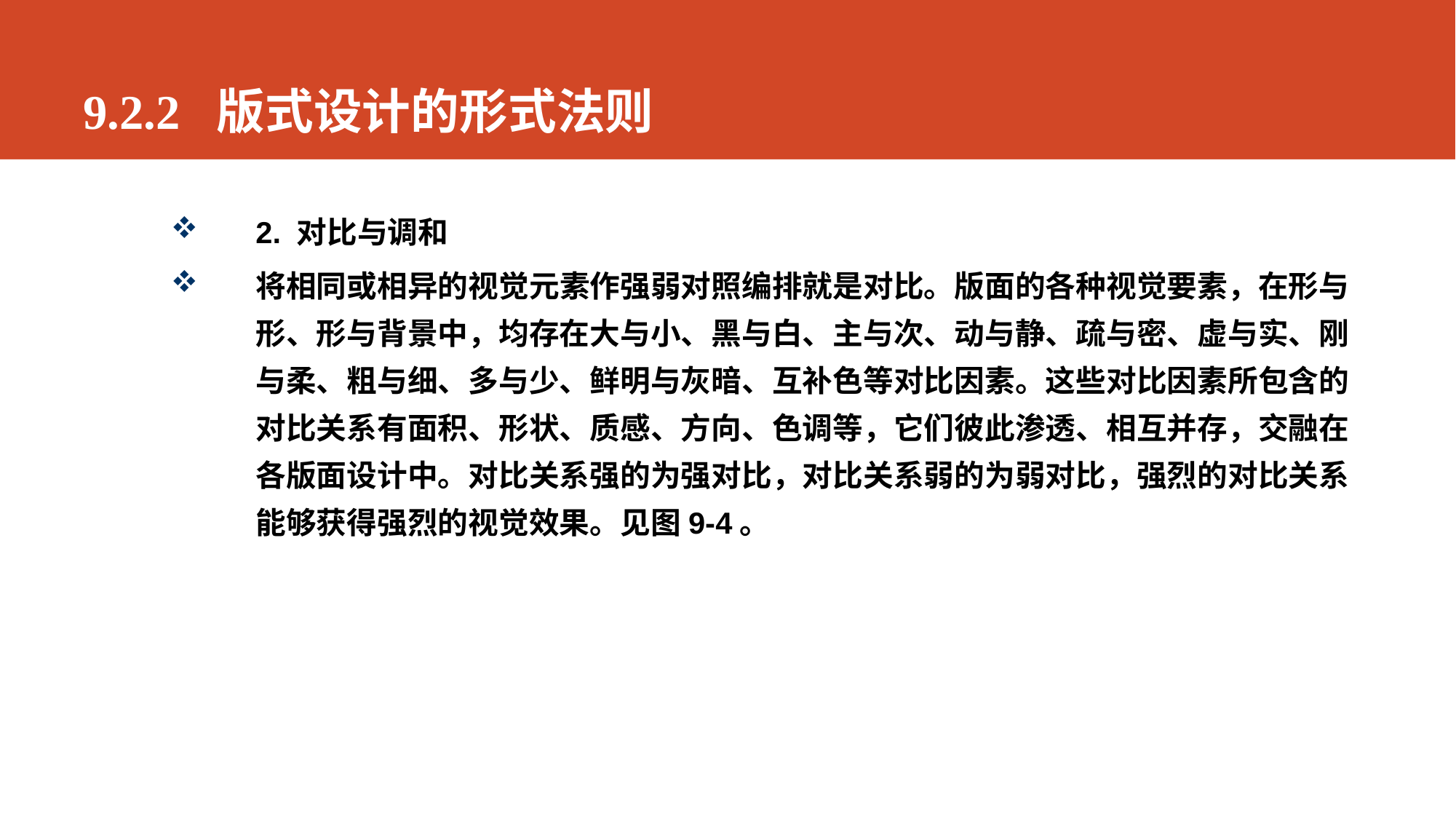

# 9.2.2  版式设计的形式法则
2. 对比与调和
将相同或相异的视觉元素作强弱对照编排就是对比。版面的各种视觉要素，在形与形、形与背景中，均存在大与小、黑与白、主与次、动与静、疏与密、虚与实、刚与柔、粗与细、多与少、鲜明与灰暗、互补色等对比因素。这些对比因素所包含的对比关系有面积、形状、质感、方向、色调等，它们彼此渗透、相互并存，交融在各版面设计中。对比关系强的为强对比，对比关系弱的为弱对比，强烈的对比关系能够获得强烈的视觉效果。见图9-4。